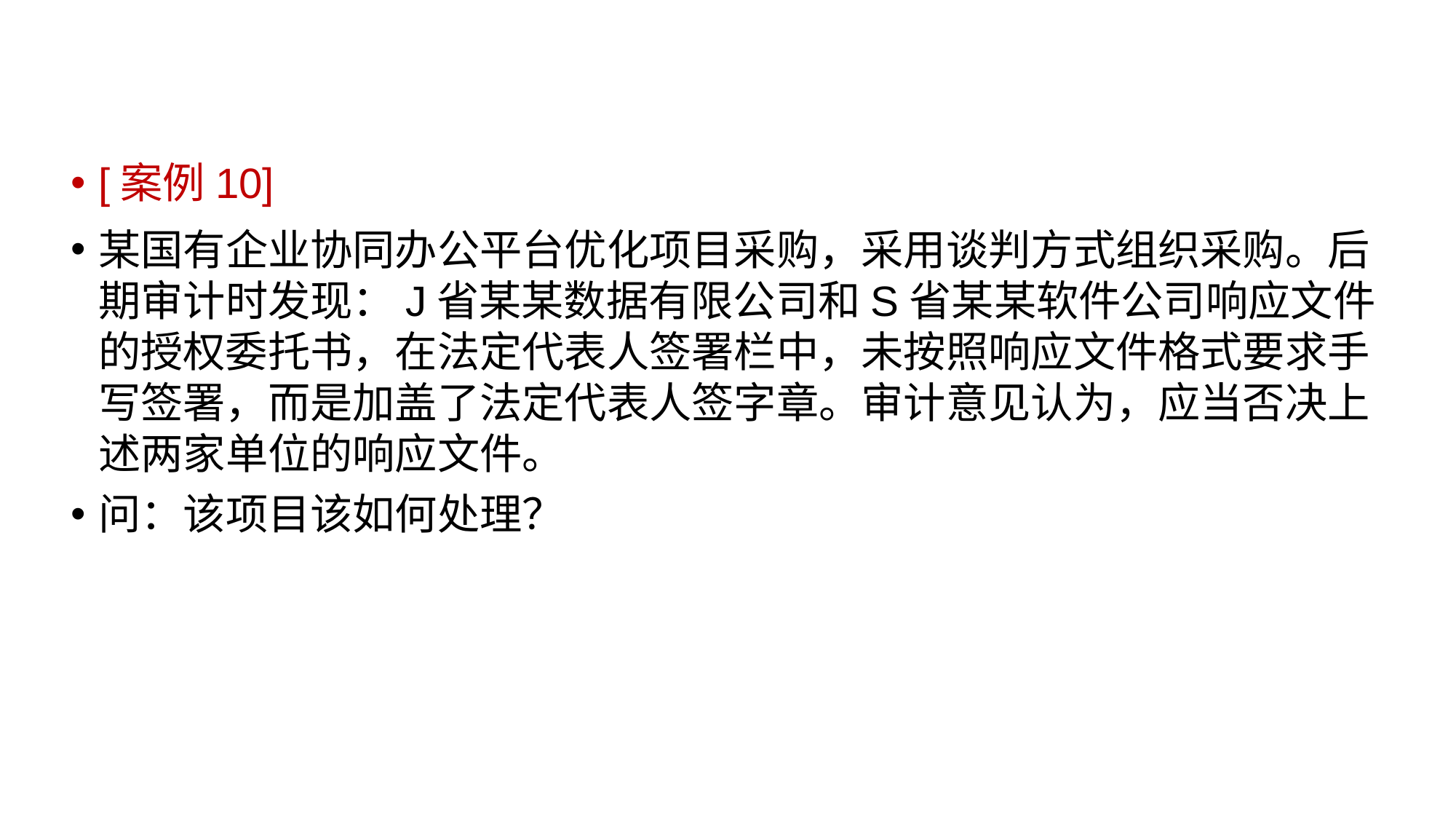

[案例10]
某国有企业协同办公平台优化项目采购，采用谈判方式组织采购。后期审计时发现：J省某某数据有限公司和S省某某软件公司响应文件的授权委托书，在法定代表人签署栏中，未按照响应文件格式要求手写签署，而是加盖了法定代表人签字章。审计意见认为，应当否决上述两家单位的响应文件。
问：该项目该如何处理？